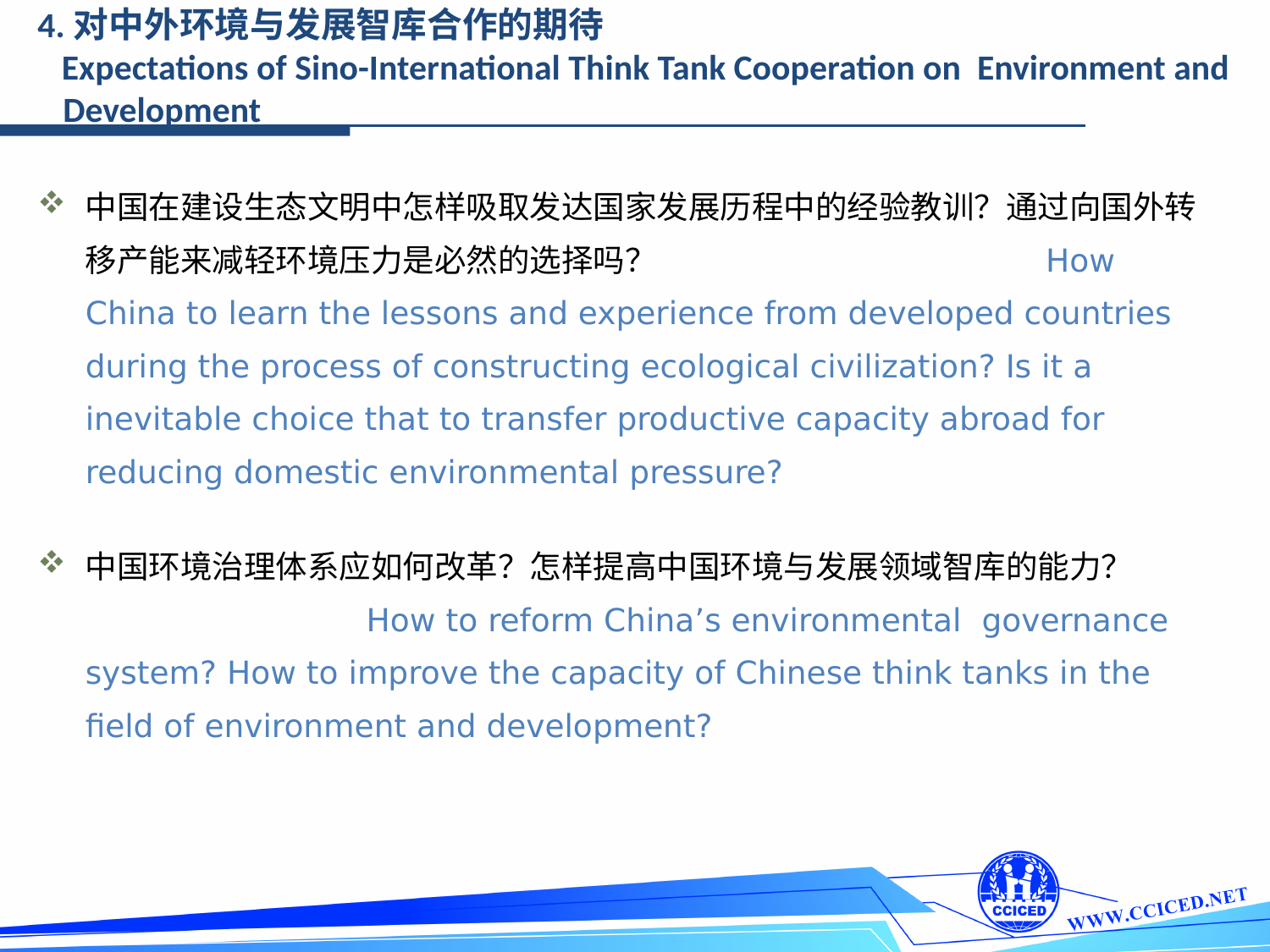

4.对中外环境与发展智库合作的期待
   Expectations of Sino-International Think Tank Cooperation on  Environment and Development

中国在建设生态文明中怎样吸取发达国家发展历程中的经验教训？通过向国外转移产能来减轻环境压力是必然的选择吗？                                                     How China to learn the lessons and experience from developed countries during the process of constructing ecological civilization? Is it a inevitable choice that to transfer productive capacity abroad for reducing domestic environmental pressure?
中国环境治理体系应如何改革？怎样提高中国环境与发展领域智库的能力？                                                How to reform China’s environmental  governance system? How to improve the capacity of Chinese think tanks in the field of environment and development?